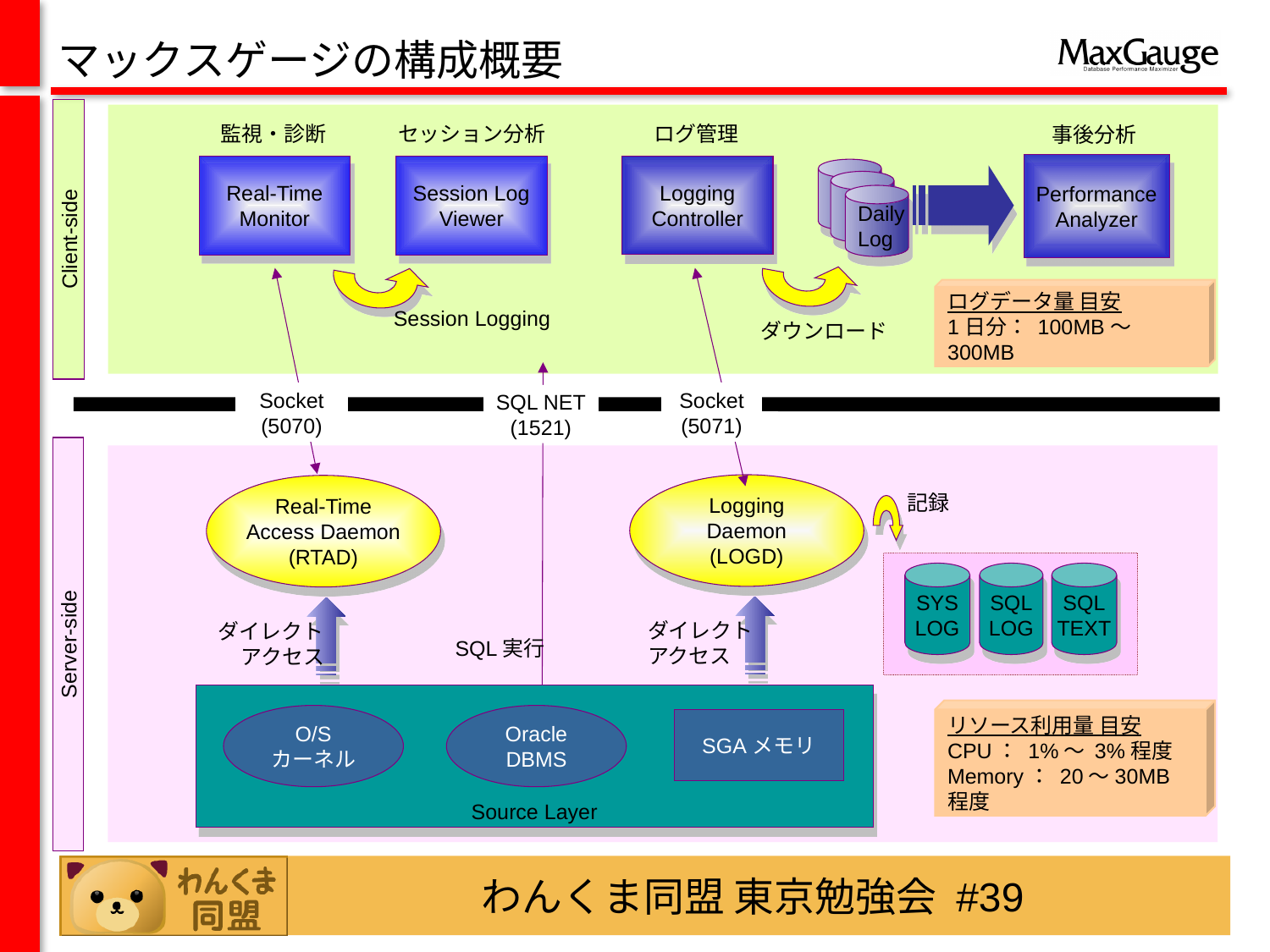

マックスゲージの構成概要

監視・診断
セッション分析
ログ管理
事後分析
Performance
Analyzer
Real-Time
Monitor
Session Log
Viewer
Logging
Controller

Daily
Log

Client-side

ログデータ量 目安
1日分： 100MB～300MB
Session Logging
ダウンロード

Socket
(5070)
Socket
(5071)
SQL NET
(1521)

Logging
Daemon
(LOGD)
Real-Time
Access Daemon
(RTAD)
記録

SYS
LOG
SQL
LOG
SQL
TEXT
ダイレクト
アクセス
ダイレクト
アクセス

Server-side
SQL実行
Source Layer
リソース利用量 目安
CPU： 1%～ 3%程度
Memory： 20～30MB程度
O/S
カーネル
Oracle
DBMS
SGAメモリ